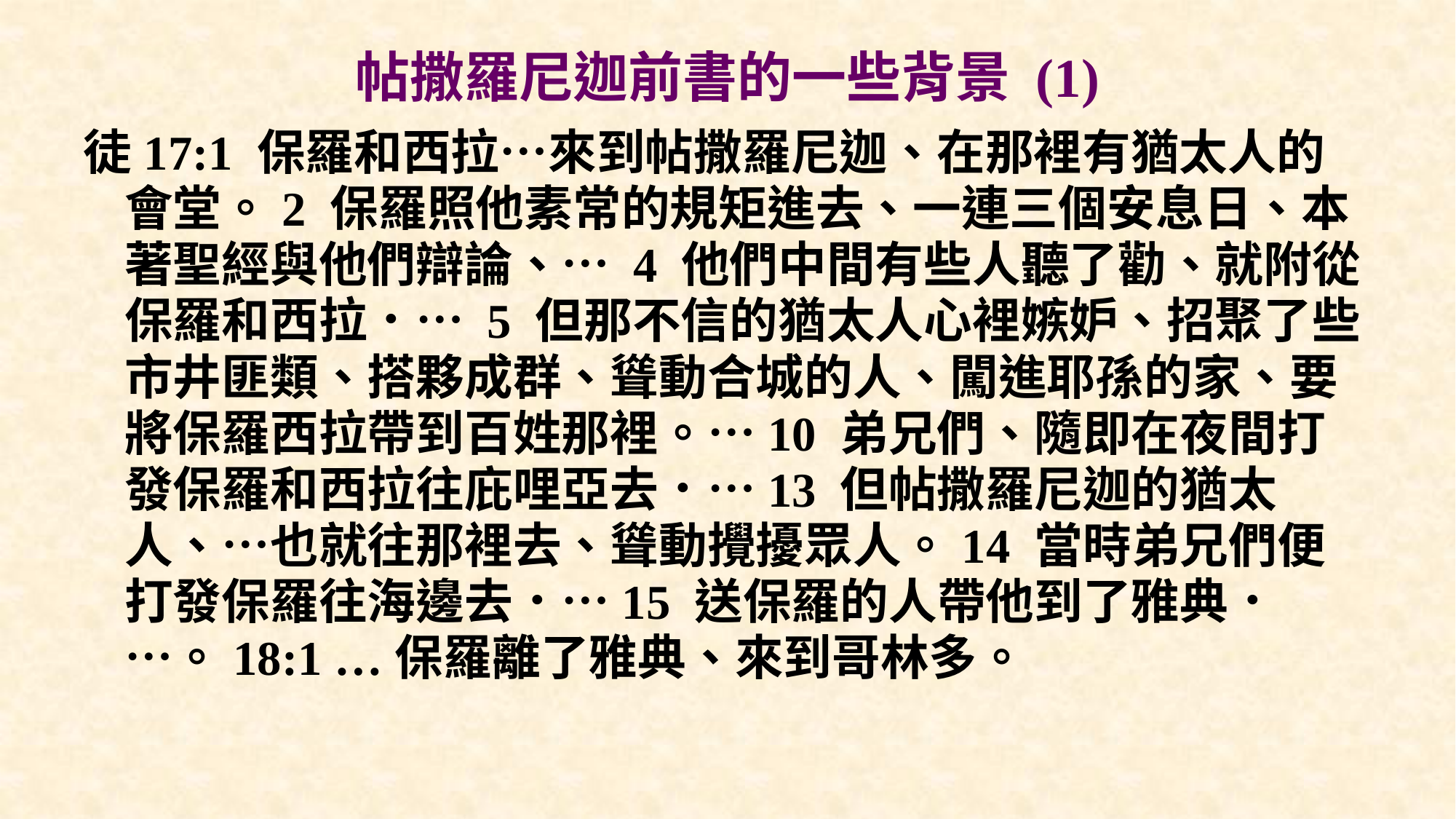

# 帖撒羅尼迦前書的一些背景 (1)
徒17:1 保羅和西拉…來到帖撒羅尼迦、在那裡有猶太人的會堂。2 保羅照他素常的規矩進去、一連三個安息日、本著聖經與他們辯論、… 4 他們中間有些人聽了勸、就附從保羅和西拉．… 5 但那不信的猶太人心裡嫉妒、招聚了些市井匪類、搭夥成群、聳動合城的人、闖進耶孫的家、要將保羅西拉帶到百姓那裡。…10 弟兄們、隨即在夜間打發保羅和西拉往庇哩亞去．…13 但帖撒羅尼迦的猶太人、…也就往那裡去、聳動攪擾眾人。14 當時弟兄們便打發保羅往海邊去．…15 送保羅的人帶他到了雅典．…。18:1 …保羅離了雅典、來到哥林多。